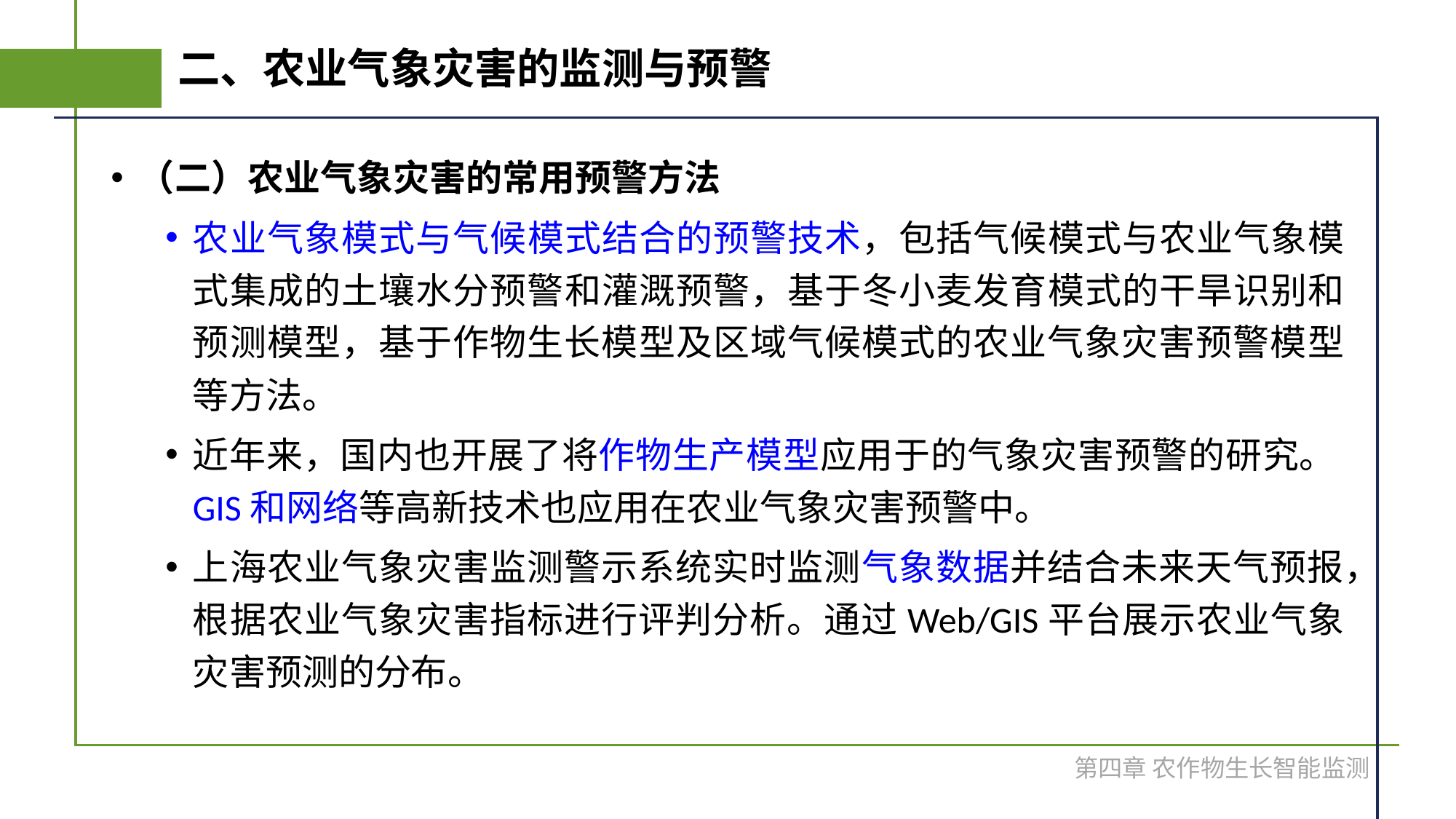

# 二、农业气象灾害的监测与预警
（二）农业气象灾害的常用预警方法
农业气象模式与气候模式结合的预警技术，包括气候模式与农业气象模式集成的土壤水分预警和灌溉预警，基于冬小麦发育模式的干旱识别和预测模型，基于作物生长模型及区域气候模式的农业气象灾害预警模型等方法。
近年来，国内也开展了将作物生产模型应用于的气象灾害预警的研究。GIS和网络等高新技术也应用在农业气象灾害预警中。
上海农业气象灾害监测警示系统实时监测气象数据并结合未来天气预报，根据农业气象灾害指标进行评判分析。通过Web/GIS平台展示农业气象灾害预测的分布。

第四章 农作物生长智能监测